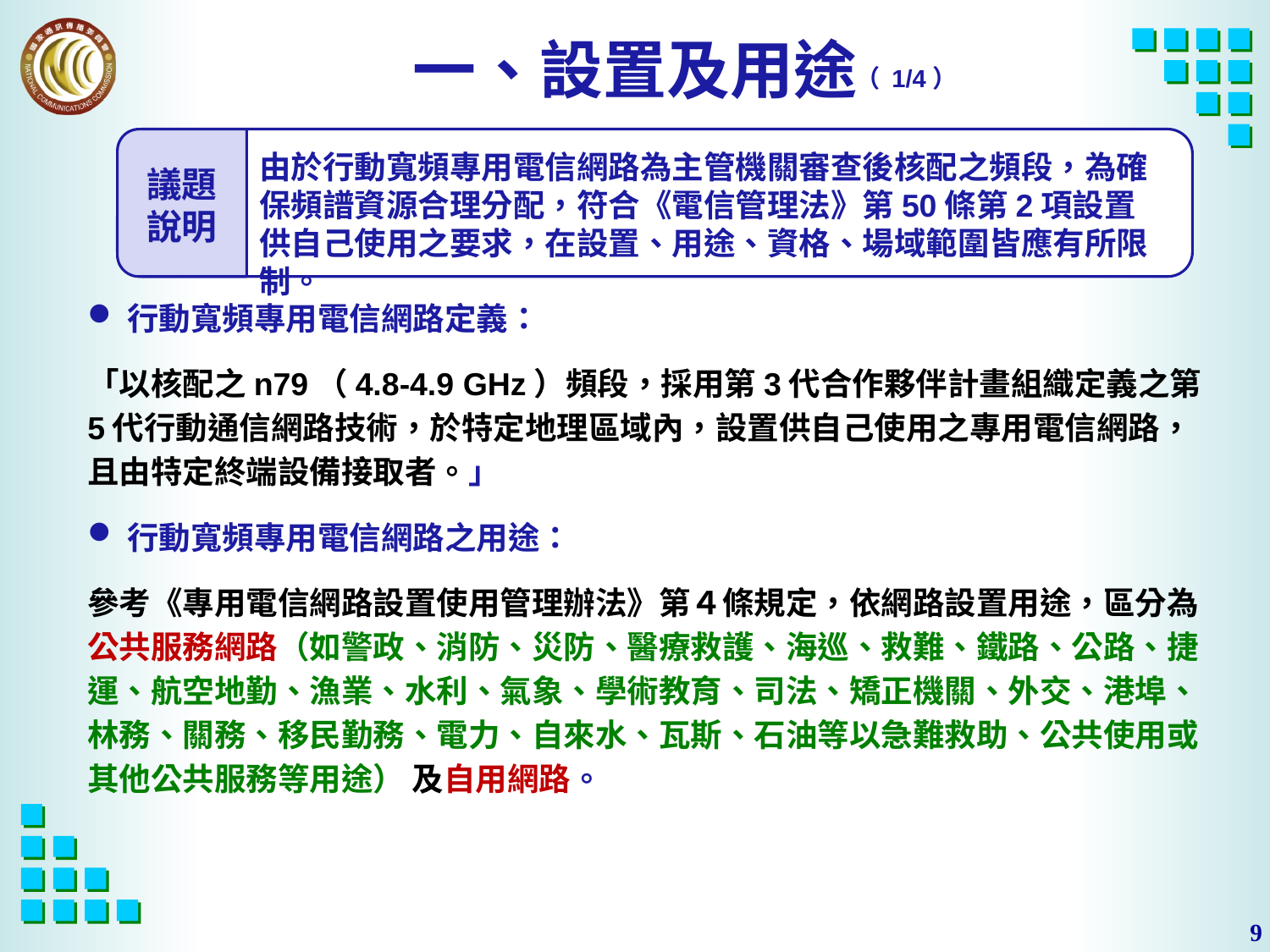

# 一、設置及用途
（ 1/4）

由於行動寬頻專用電信網路為主管機關審查後核配之頻段，為確保頻譜資源合理分配，符合《電信管理法》第50條第2項設置供自己使用之要求，在設置、用途、資格、場域範圍皆應有所限制。
議題
說明
行動寬頻專用電信網路定義：
「以核配之n79（4.8-4.9 GHz）頻段，採用第3代合作夥伴計畫組織定義之第5代行動通信網路技術，於特定地理區域內，設置供自己使用之專用電信網路，且由特定終端設備接取者。」
行動寬頻專用電信網路之用途：
參考《專用電信網路設置使用管理辦法》第４條規定，依網路設置用途，區分為
公共服務網路（如警政、消防、災防、醫療救護、海巡、救難、鐵路、公路、捷運、航空地勤、漁業、水利、氣象、學術教育、司法、矯正機關、外交、港埠、林務、關務、移民勤務、電力、自來水、瓦斯、石油等以急難救助、公共使用或其他公共服務等用途） 及自用網路。